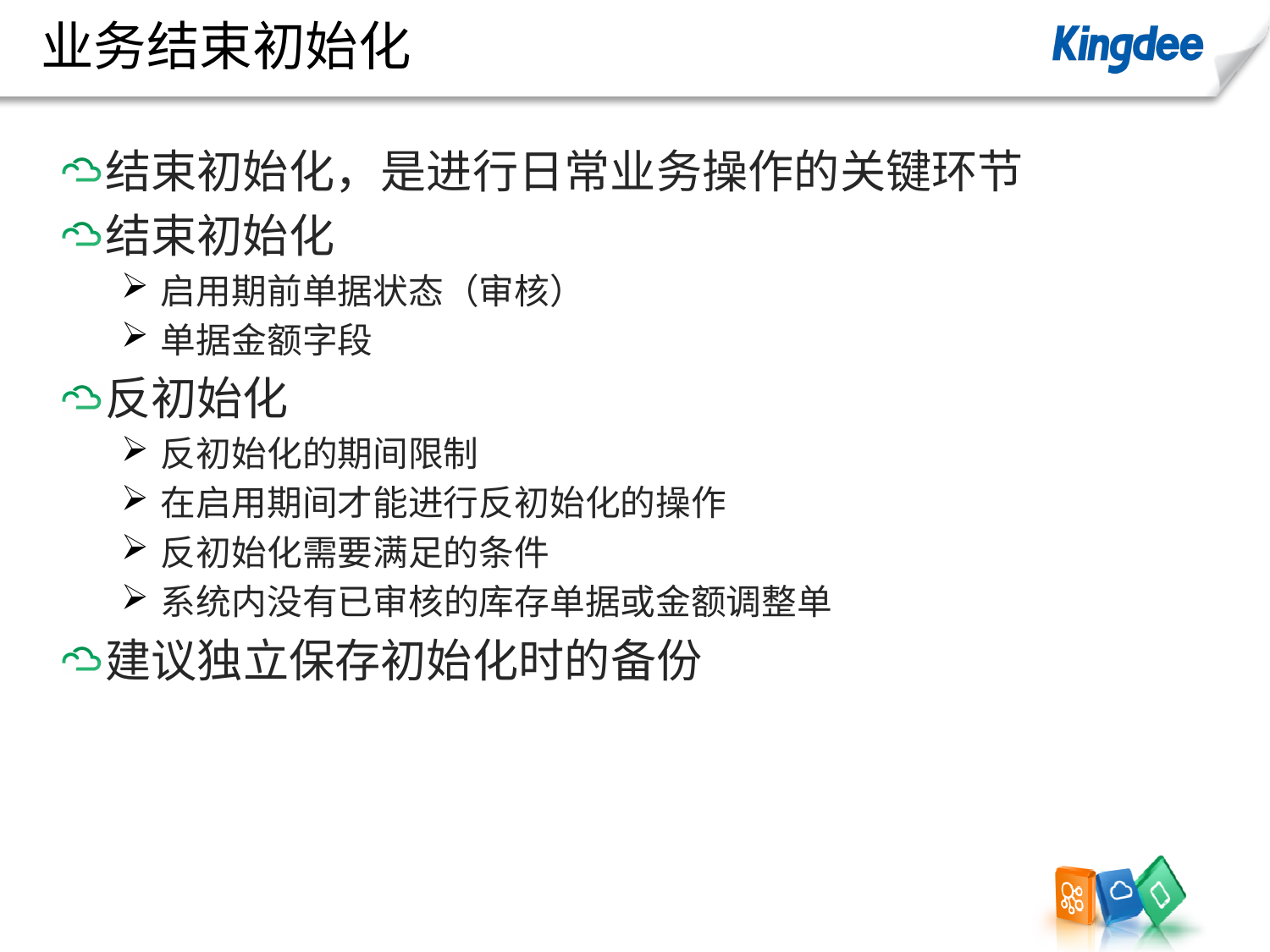

# 业务结束初始化
结束初始化，是进行日常业务操作的关键环节
结束初始化
启用期前单据状态（审核）
单据金额字段
反初始化
反初始化的期间限制
在启用期间才能进行反初始化的操作
反初始化需要满足的条件
系统内没有已审核的库存单据或金额调整单
建议独立保存初始化时的备份